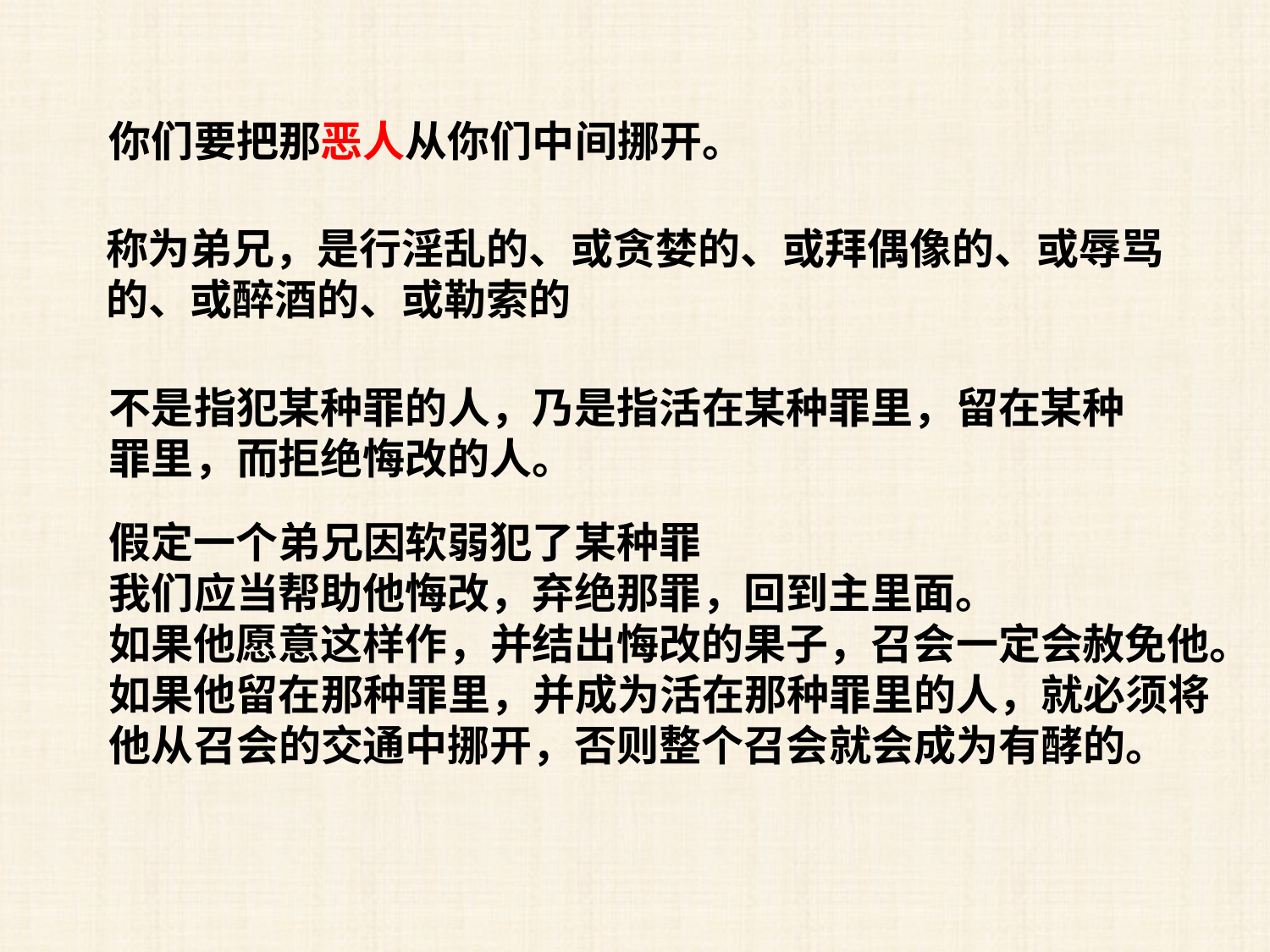

你们要把那恶人从你们中间挪开。
称为弟兄，是行淫乱的、或贪婪的、或拜偶像的、或辱骂的、或醉酒的、或勒索的
不是指犯某种罪的人，乃是指活在某种罪里，留在某种罪里，而拒绝悔改的人。
假定一个弟兄因软弱犯了某种罪
我们应当帮助他悔改，弃绝那罪，回到主里面。
如果他愿意这样作，并结出悔改的果子，召会一定会赦免他。
如果他留在那种罪里，并成为活在那种罪里的人，就必须将他从召会的交通中挪开，否则整个召会就会成为有酵的。